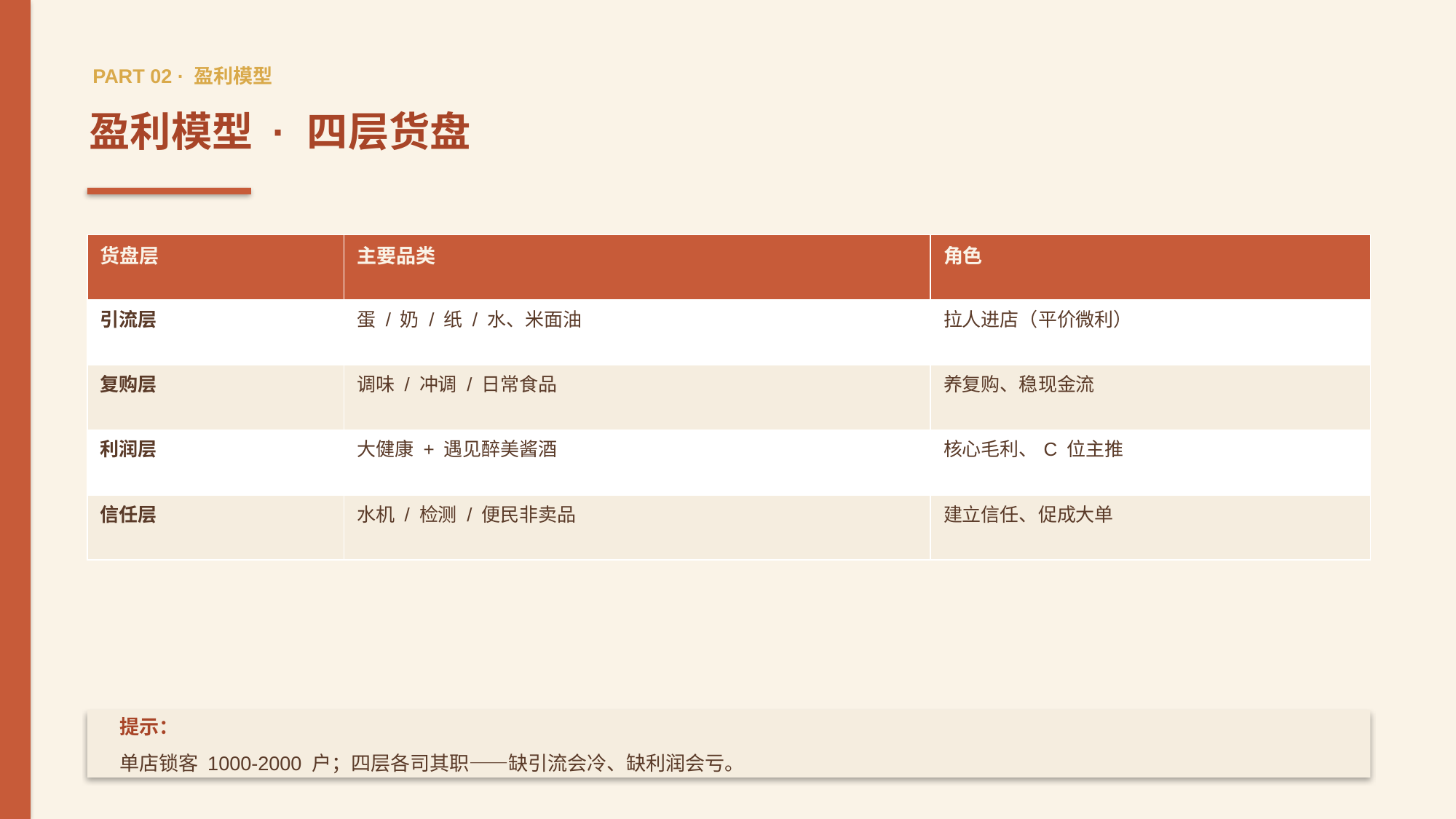

PART 02 · 盈利模型
盈利模型 · 四层货盘

| 货盘层 | 主要品类 | 角色 |
| --- | --- | --- |
| 引流层 | 蛋 / 奶 / 纸 / 水、米面油 | 拉人进店（平价微利） |
| 复购层 | 调味 / 冲调 / 日常食品 | 养复购、稳现金流 |
| 利润层 | 大健康 + 遇见醉美酱酒 | 核心毛利、C 位主推 |
| 信任层 | 水机 / 检测 / 便民非卖品 | 建立信任、促成大单 |

提示：
单店锁客 1000-2000 户；四层各司其职——缺引流会冷、缺利润会亏。